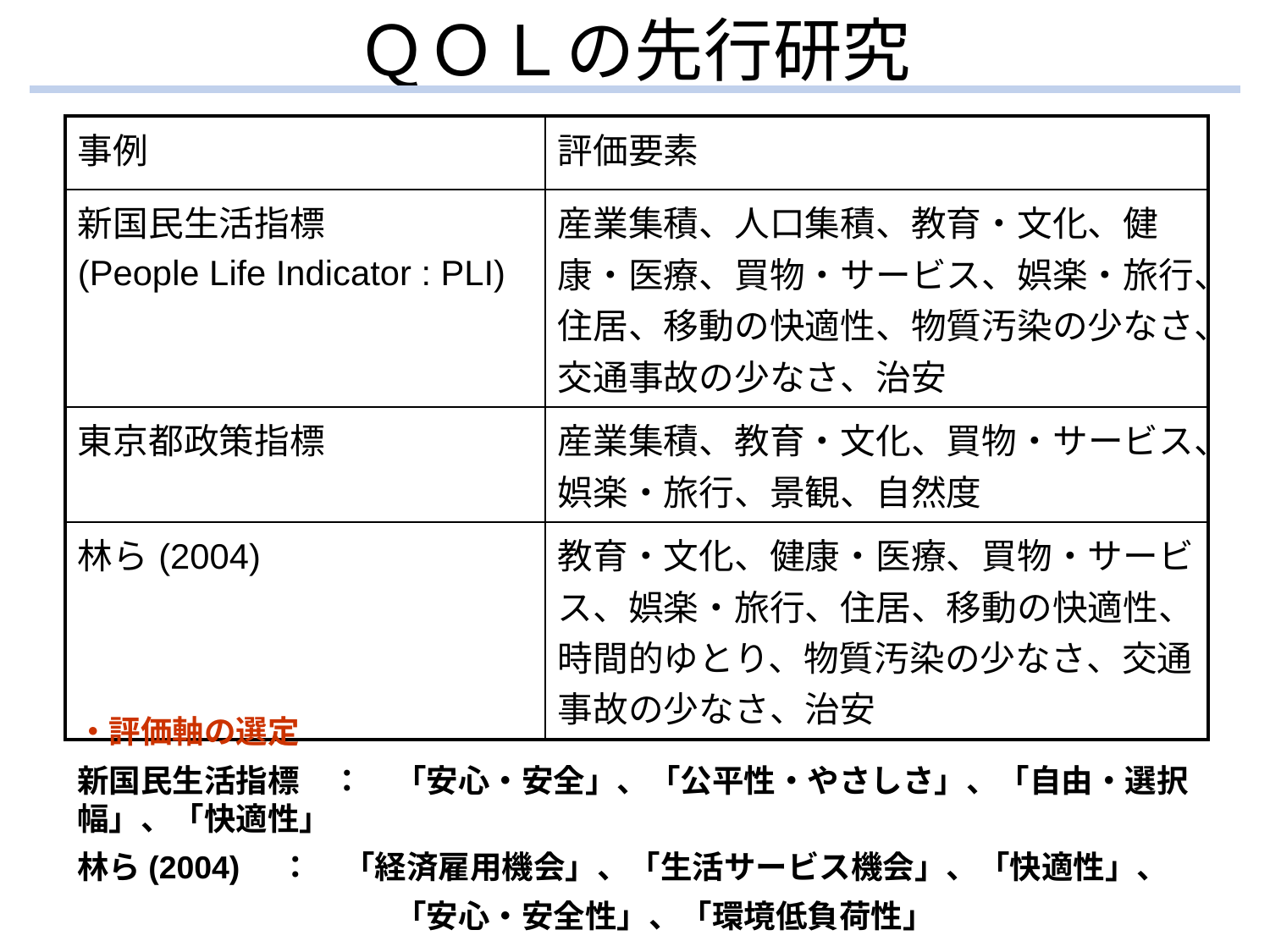

# ＱＯＬの先行研究
| 事例 | 評価要素 |
| --- | --- |
| 新国民生活指標 (People Life Indicator : PLI) | 産業集積、人口集積、教育・文化、健康・医療、買物・サービス、娯楽・旅行、住居、移動の快適性、物質汚染の少なさ、交通事故の少なさ、治安 |
| 東京都政策指標 | 産業集積、教育・文化、買物・サービス、娯楽・旅行、景観、自然度 |
| 林ら(2004) | 教育・文化、健康・医療、買物・サービス、娯楽・旅行、住居、移動の快適性、時間的ゆとり、物質汚染の少なさ、交通事故の少なさ、治安 |
・評価軸の選定
新国民生活指標　：　「安心・安全」、「公平性・やさしさ」、「自由・選択幅」、「快適性」
林ら(2004)　：　「経済雇用機会」、「生活サービス機会」、「快適性」、
　　　　　　　　　　「安心・安全性」、「環境低負荷性」